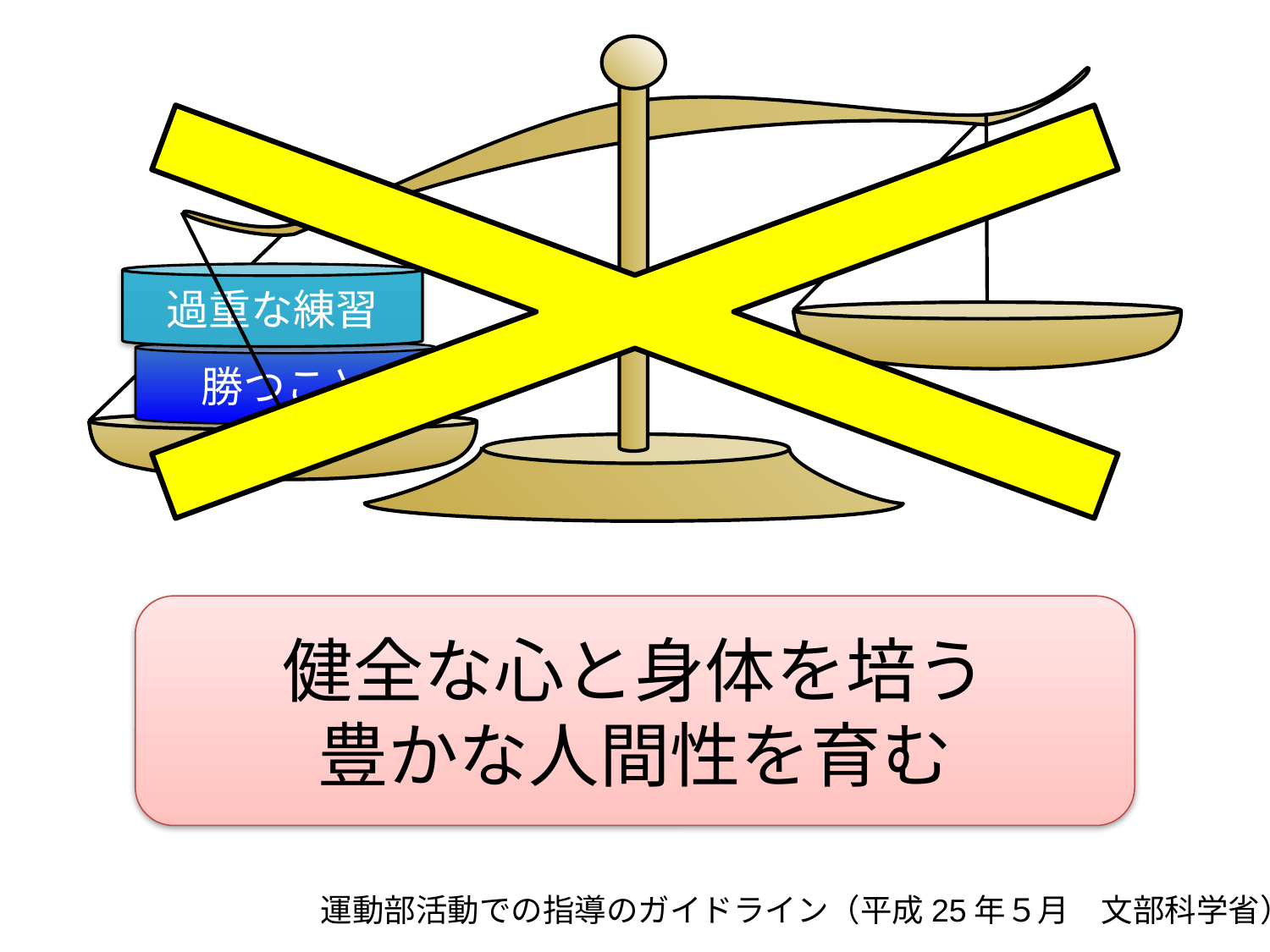

過重な練習
勝つこと

健全な心と身体を培う
豊かな人間性を育む
運動部活動での指導のガイドライン（平成25年５月　文部科学省）